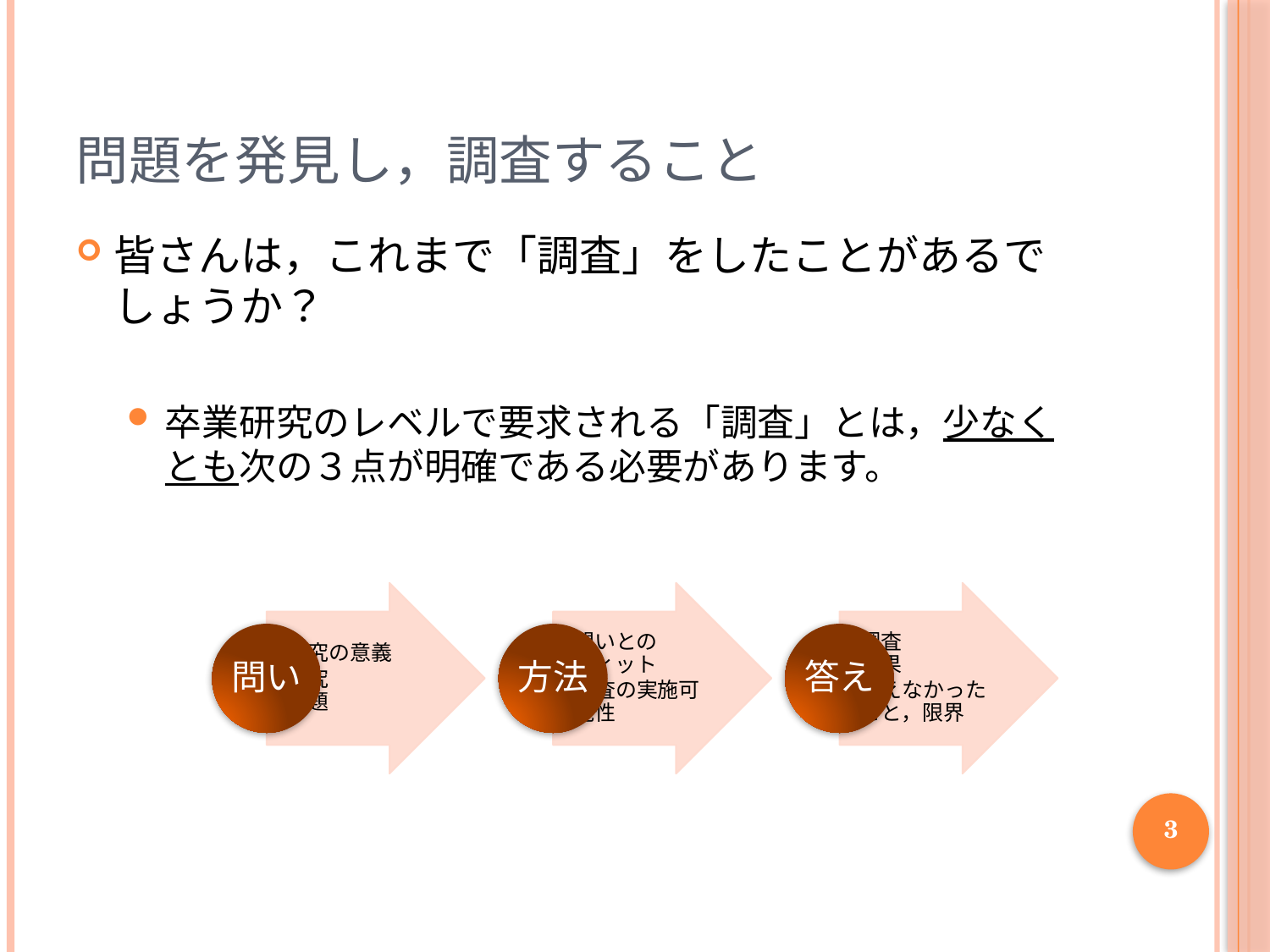

# 問題を発見し，調査すること
皆さんは，これまで「調査」をしたことがあるでしょうか？

卒業研究のレベルで要求される「調査」とは，少なくとも次の３点が明確である必要があります。

研究の意義
研究
課題
問い
問いとのフィット
調査の実施可能性
方法
調査
結果
言えなかったこと，限界
答え
3